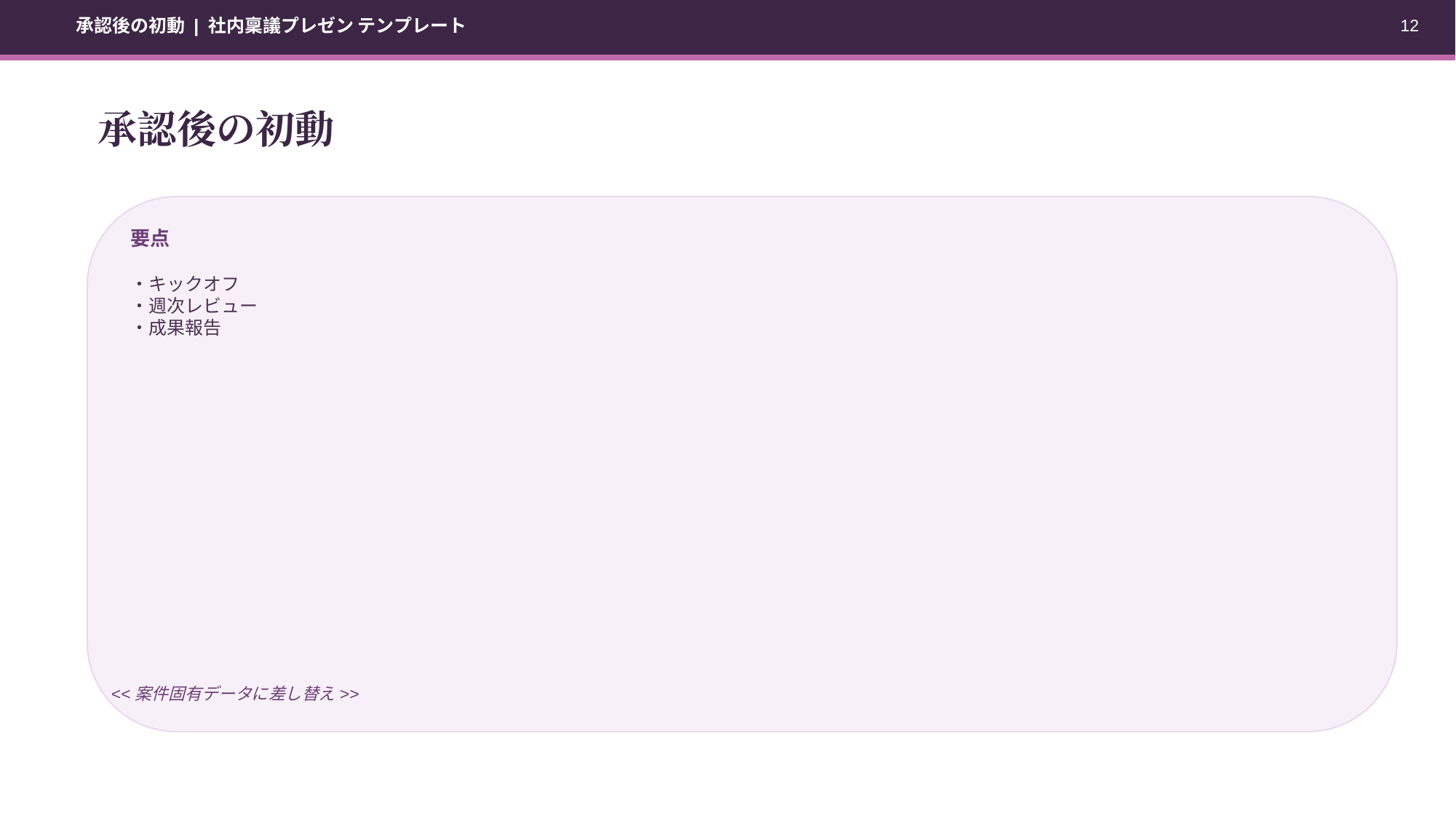

承認後の初動 | 社内稟議プレゼン テンプレート
12

承認後の初動

要点
・キックオフ
・週次レビュー
・成果報告
<<案件固有データに差し替え>>